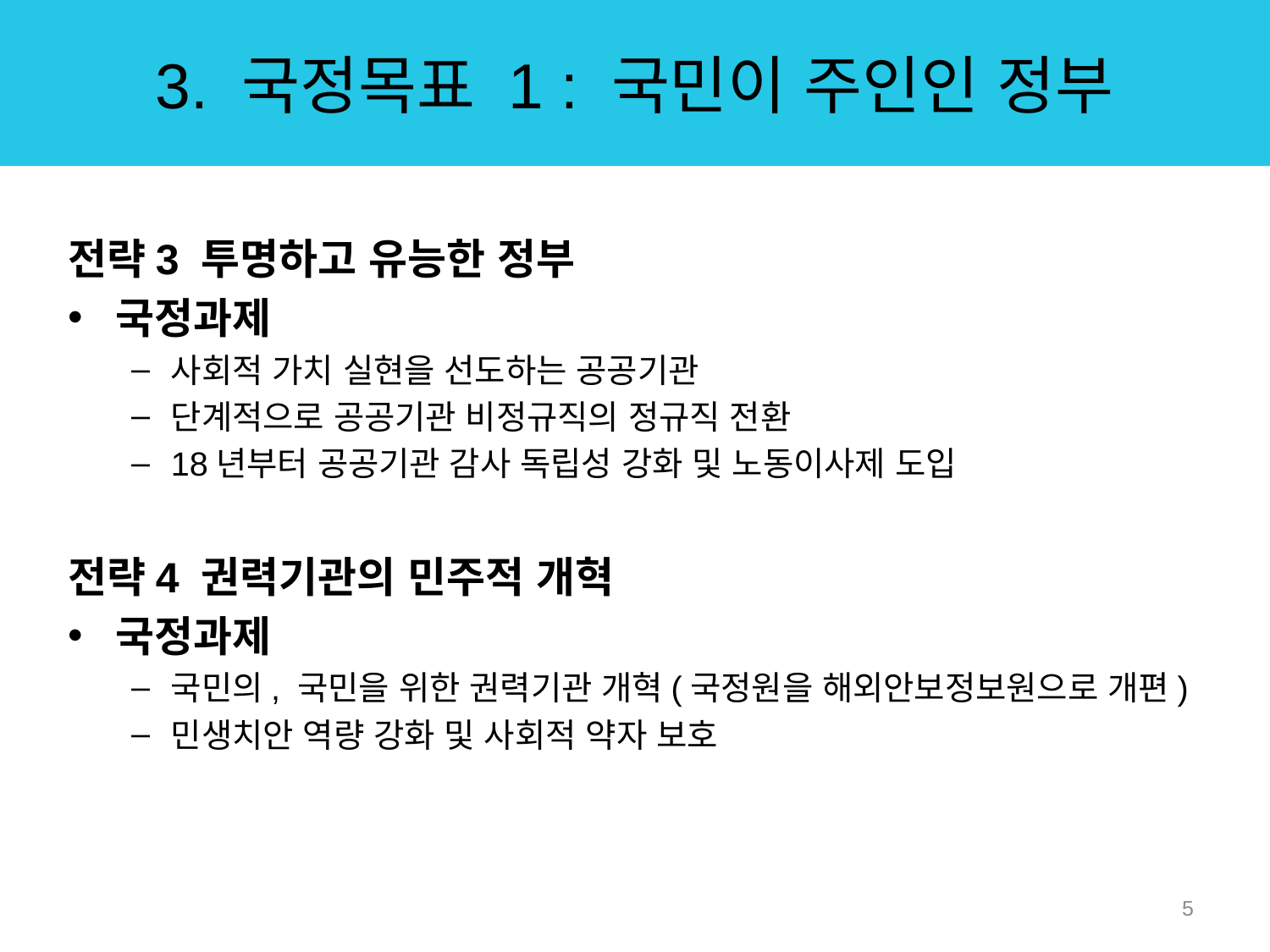

# 3. 국정목표 1 : 국민이 주인인 정부
전략3 투명하고 유능한 정부
국정과제
사회적 가치 실현을 선도하는 공공기관
단계적으로 공공기관 비정규직의 정규직 전환
18년부터 공공기관 감사 독립성 강화 및 노동이사제 도입

전략4 권력기관의 민주적 개혁
국정과제
국민의, 국민을 위한 권력기관 개혁(국정원을 해외안보정보원으로 개편)
민생치안 역량 강화 및 사회적 약자 보호
5